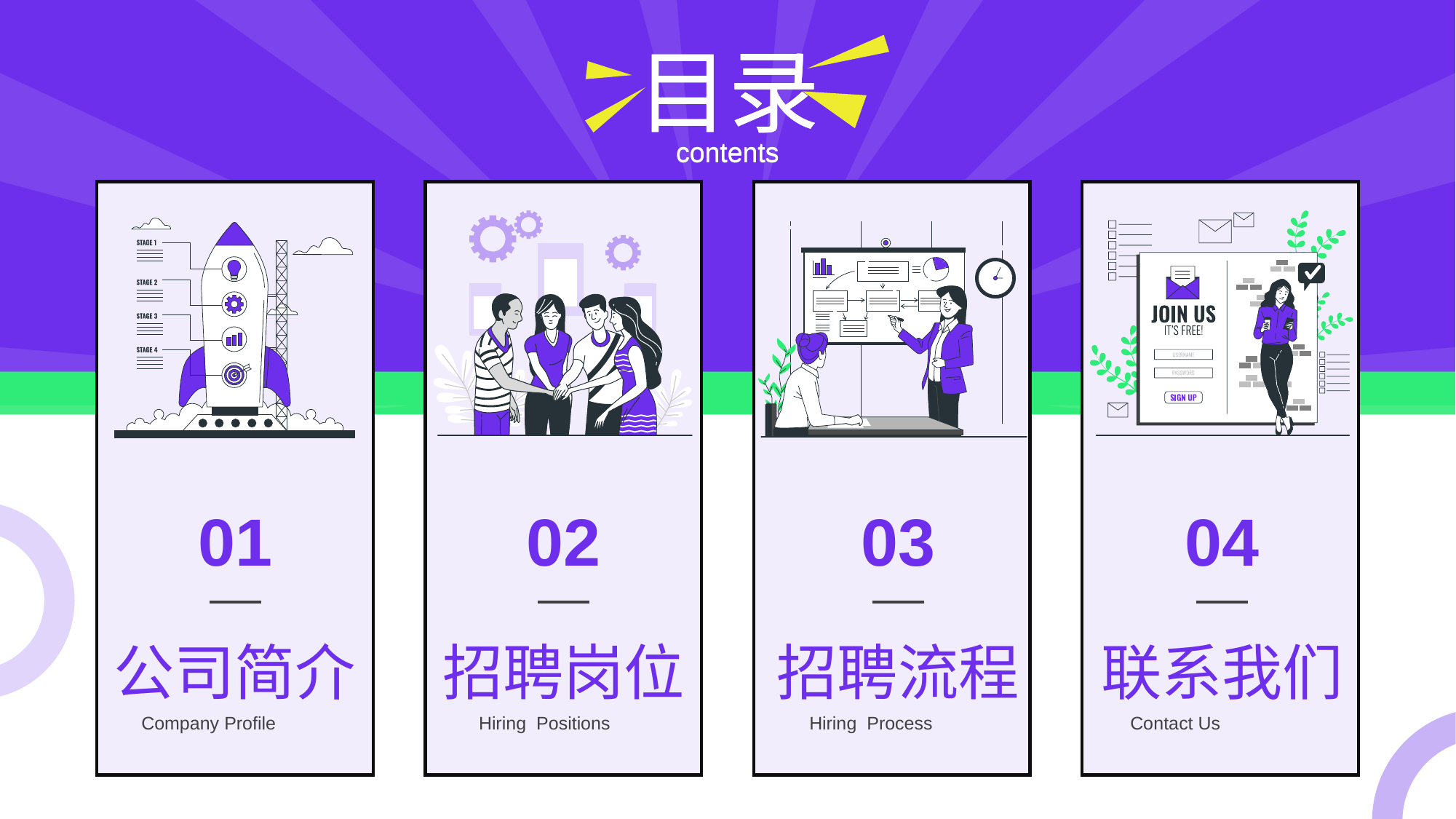

目录
contents

01
02
03
04
公司简介
招聘岗位
招聘流程
联系我们
Hiring  Positions
Company Profile
Hiring  Process
Contact Us